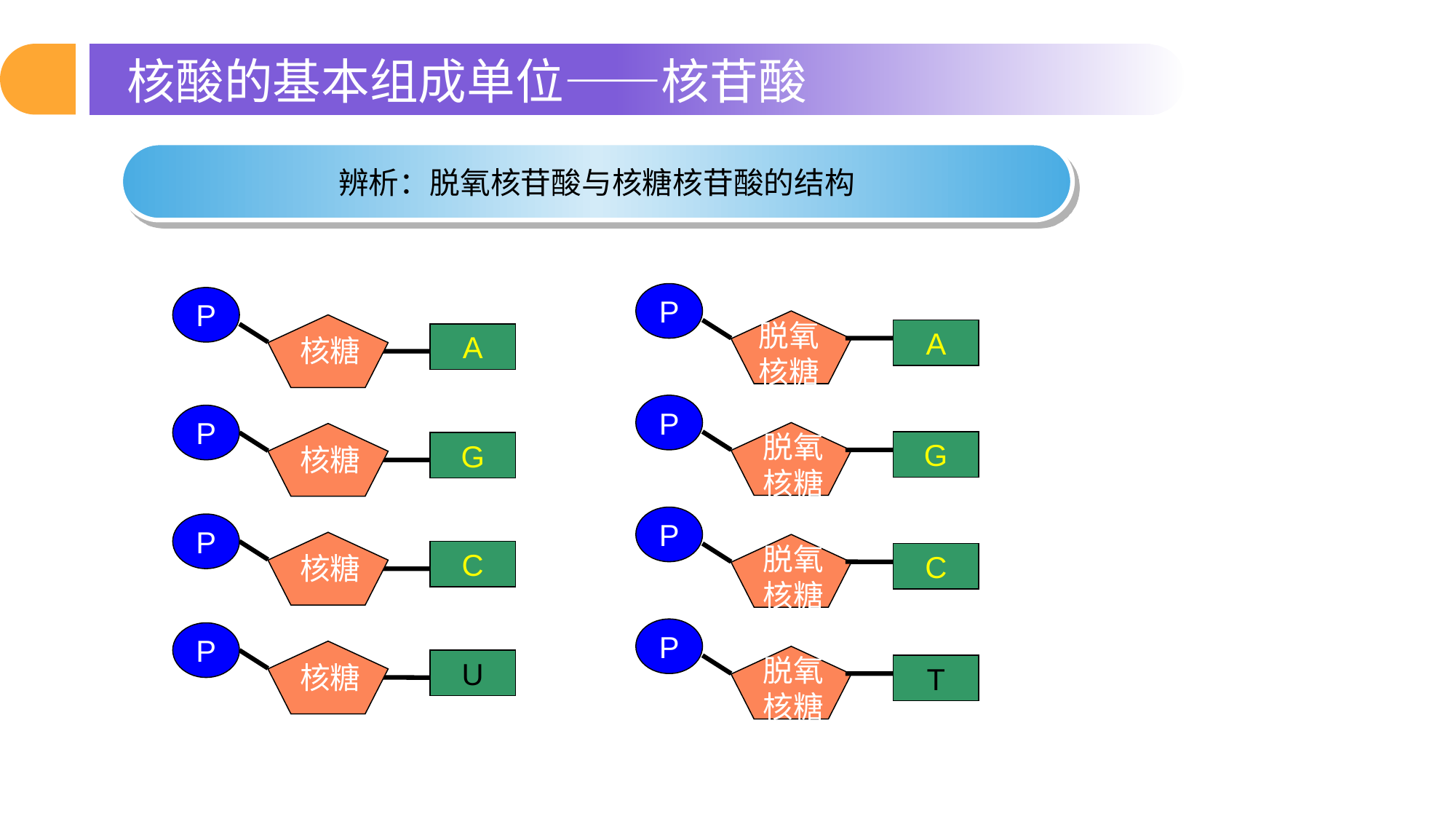

核酸的基本组成单位——核苷酸
辨析：脱氧核苷酸与核糖核苷酸的结构
P
脱氧
核糖

A

P

核糖

A

P
脱氧
核糖

G

P

核糖

G

P
脱氧
核糖

C

P

核糖

C

P
脱氧
核糖

T

P

核糖

U